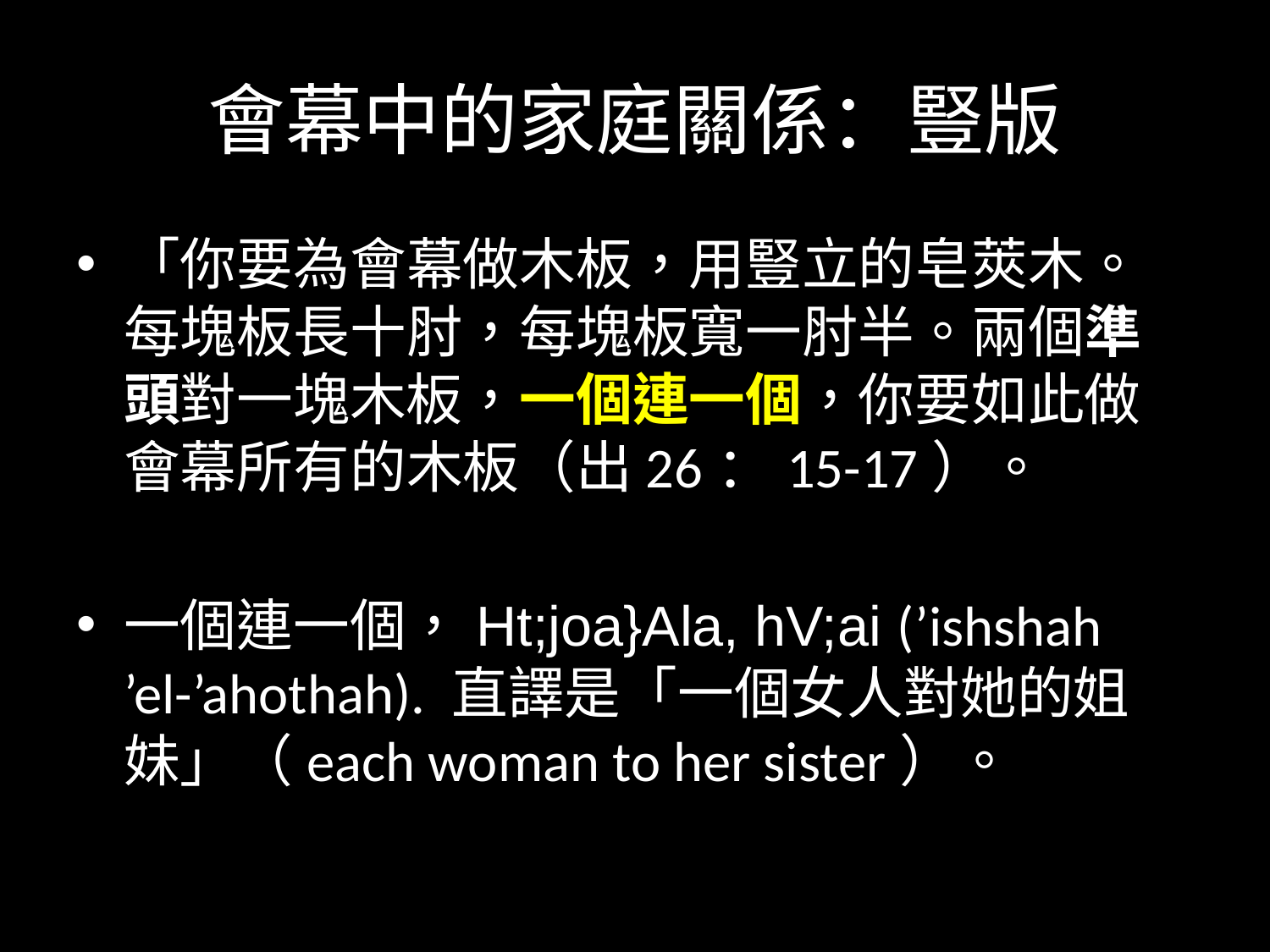

# 會幕中的家庭關係：豎版
「你要為會幕做木板，用豎立的皂莢木。每塊板長十肘，每塊板寬一肘半。兩個準頭對一塊木板，一個連一個，你要如此做會幕所有的木板（出26：15-17）。

一個連一個，Ht;joa}Ala, hV;ai (’ishshah ’el-’ahothah). 直譯是「一個女人對她的姐妹」（each woman to her sister）。